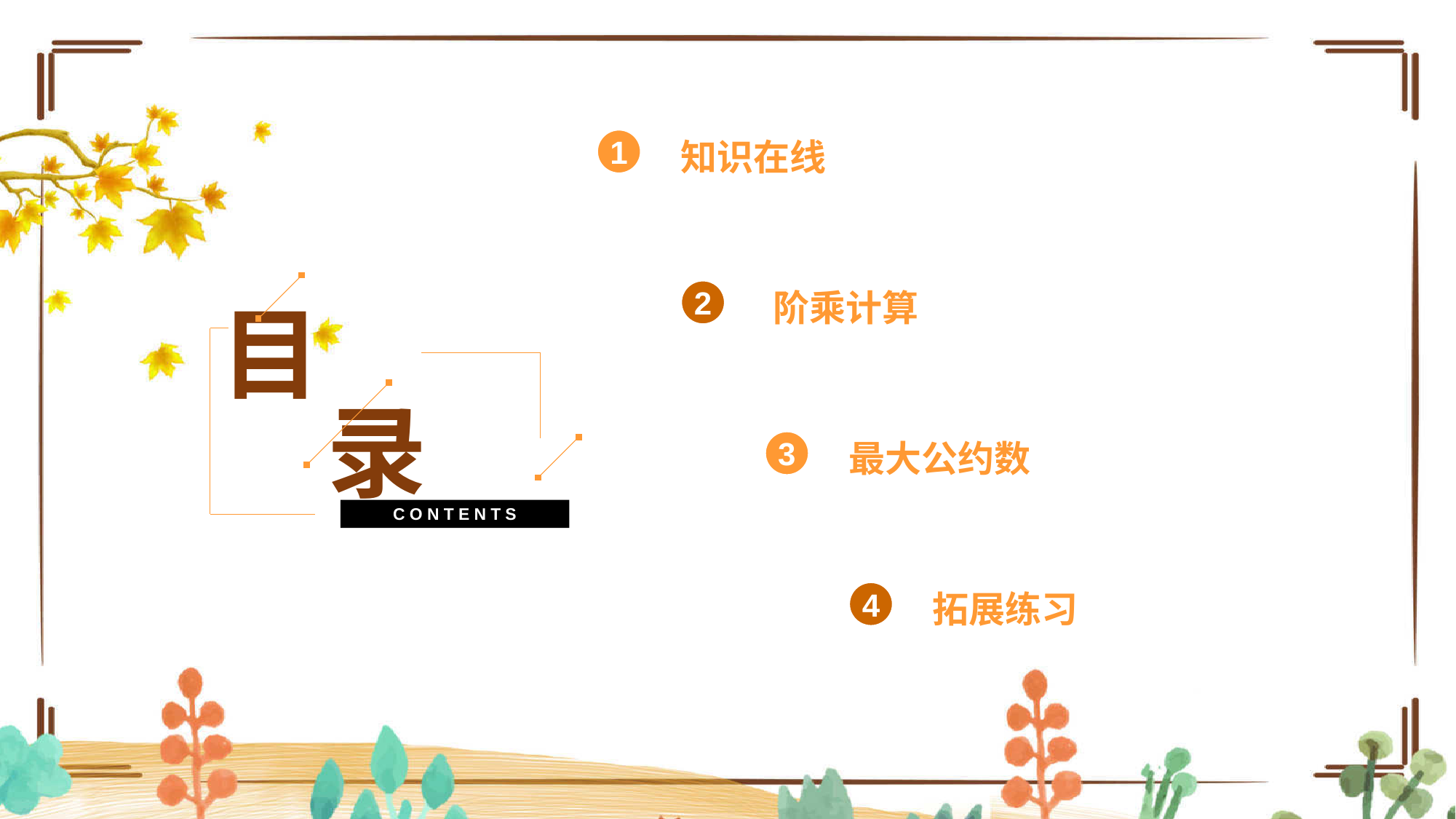

1
知识在线
2
阶乘计算
目
录
3
最大公约数
CONTENTS
4
拓展练习